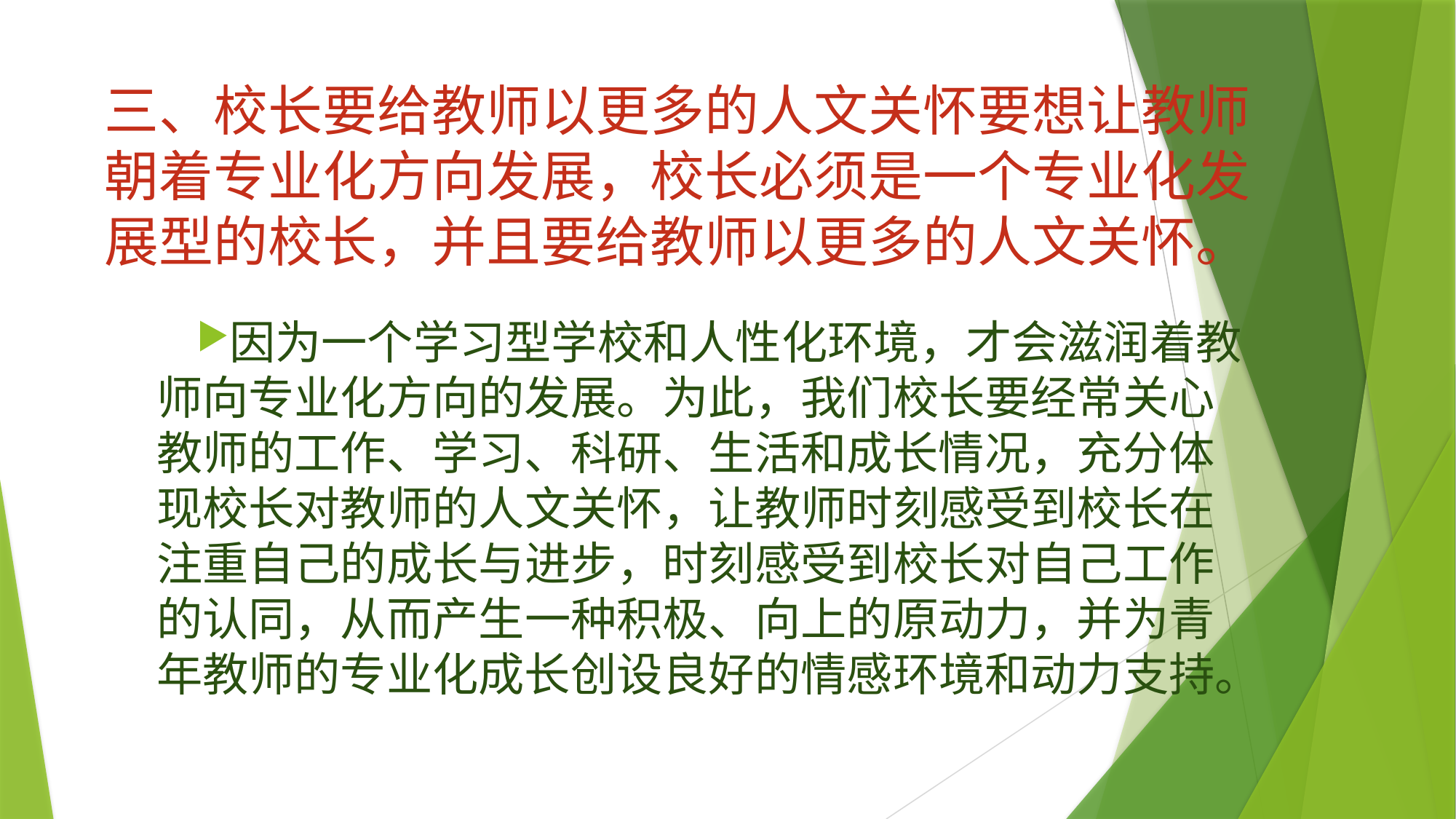

# 三、校长要给教师以更多的人文关怀要想让教师朝着专业化方向发展，校长必须是一个专业化发展型的校长，并且要给教师以更多的人文关怀。
因为一个学习型学校和人性化环境，才会滋润着教师向专业化方向的发展。为此，我们校长要经常关心教师的工作、学习、科研、生活和成长情况，充分体现校长对教师的人文关怀，让教师时刻感受到校长在注重自己的成长与进步，时刻感受到校长对自己工作的认同，从而产生一种积极、向上的原动力，并为青年教师的专业化成长创设良好的情感环境和动力支持。